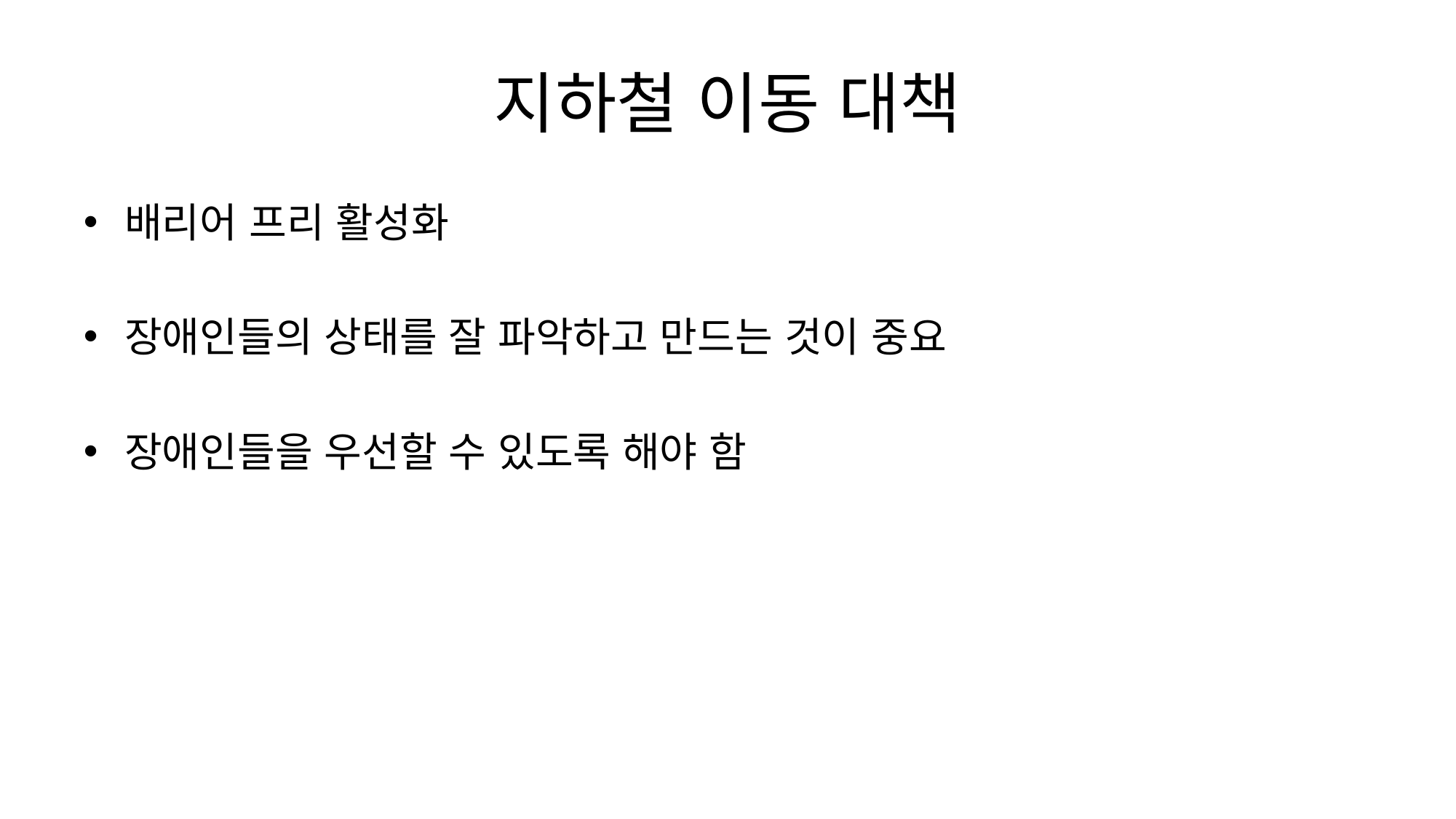

# 지하철 이동 대책
배리어 프리 활성화

장애인들의 상태를 잘 파악하고 만드는 것이 중요

장애인들을 우선할 수 있도록 해야 함